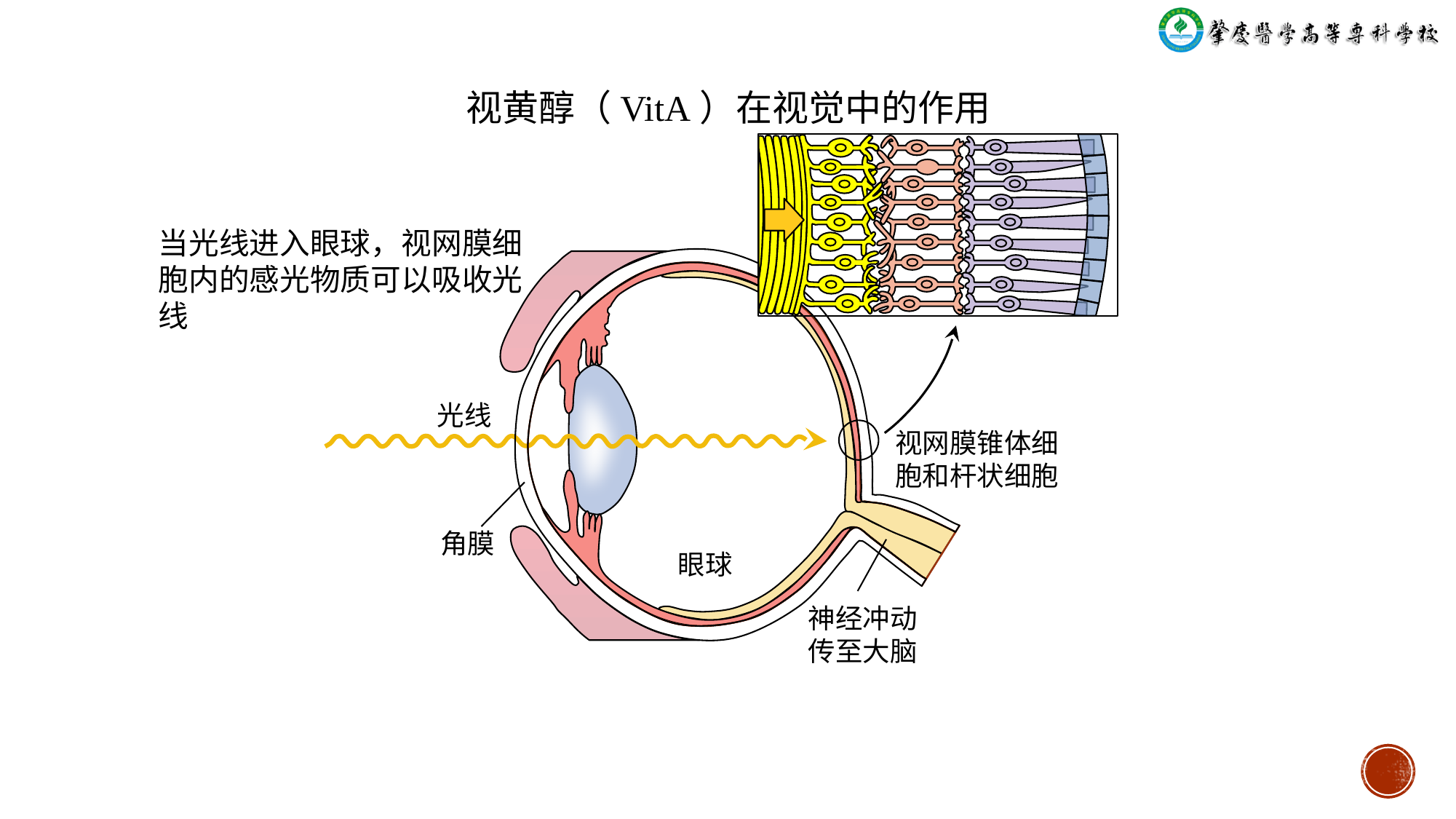

视黄醇（VitA）在视觉中的作用

当光线进入眼球，视网膜细胞内的感光物质可以吸收光线
光线
视网膜锥体细胞和杆状细胞
角膜
眼球
神经冲动传至大脑